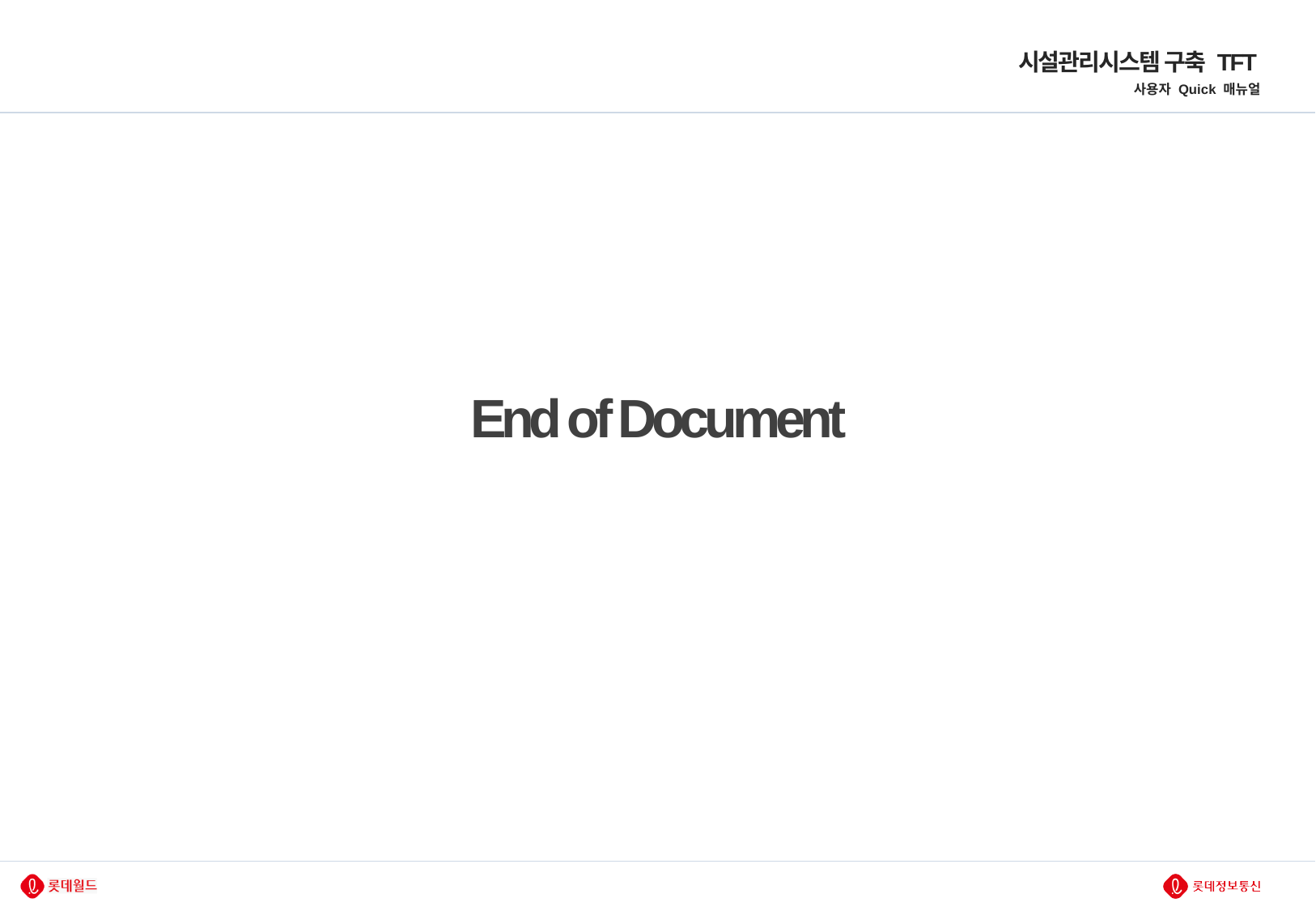

시설관리시스템 구축 TFT
사용자 Quick 매뉴얼
End of Document